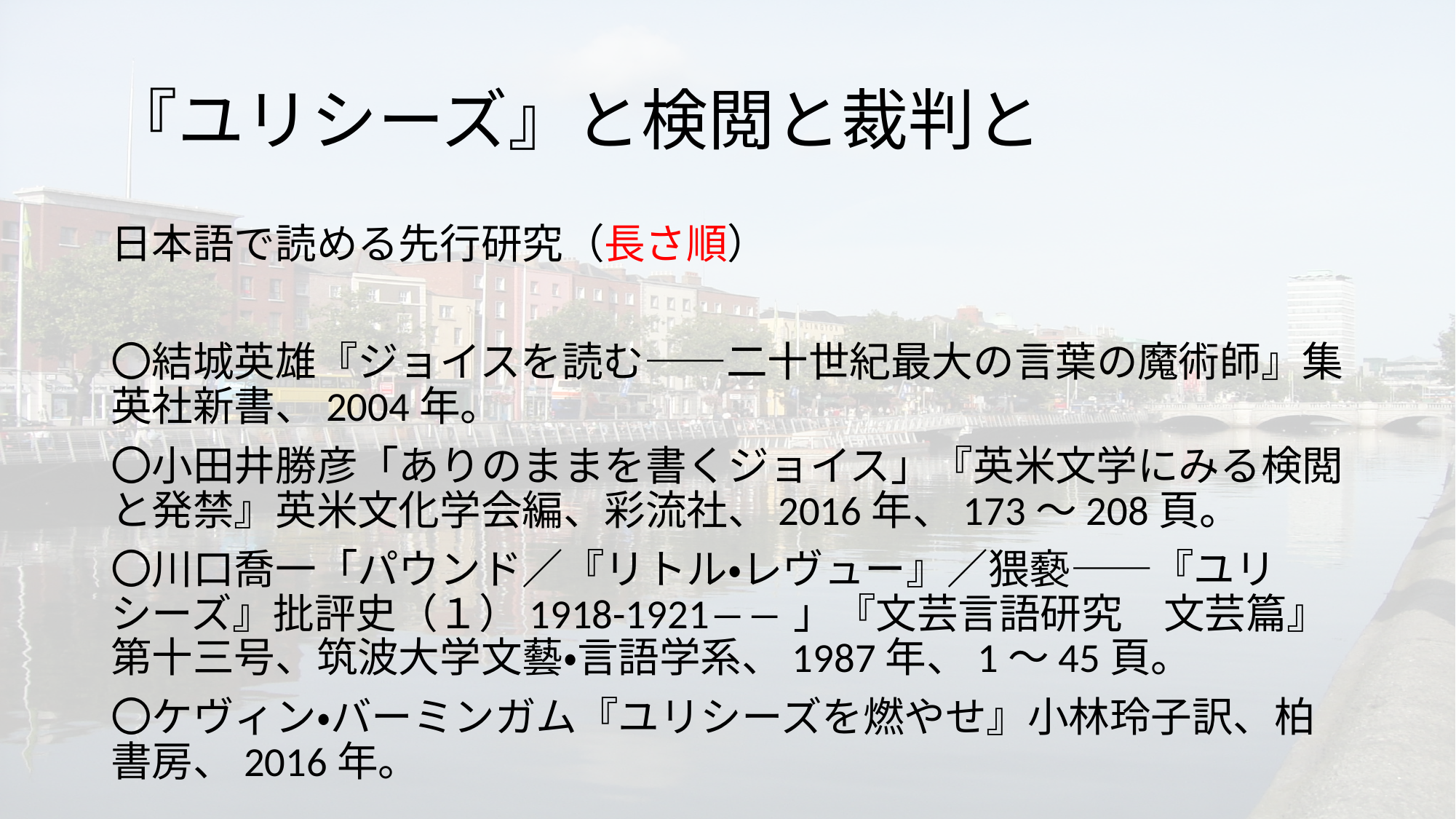

# 『ユリシーズ』と検閲と裁判と
日本語で読める先行研究（長さ順）

〇結城英雄『ジョイスを読む――二十世紀最大の言葉の魔術師』集英社新書、2004年。
〇小田井勝彦「ありのままを書くジョイス」『英米文学にみる検閲と発禁』英米文化学会編、彩流社、2016年、173～208頁。
〇川口喬一「パウンド／『リトル・レヴュー』／猥褻――『ユリシーズ』批評史（１）1918-1921――」『文芸言語研究　文芸篇』第十三号、筑波大学文藝・言語学系、1987年、1～45頁。
〇ケヴィン・バーミンガム『ユリシーズを燃やせ』小林玲子訳、柏書房、2016年。